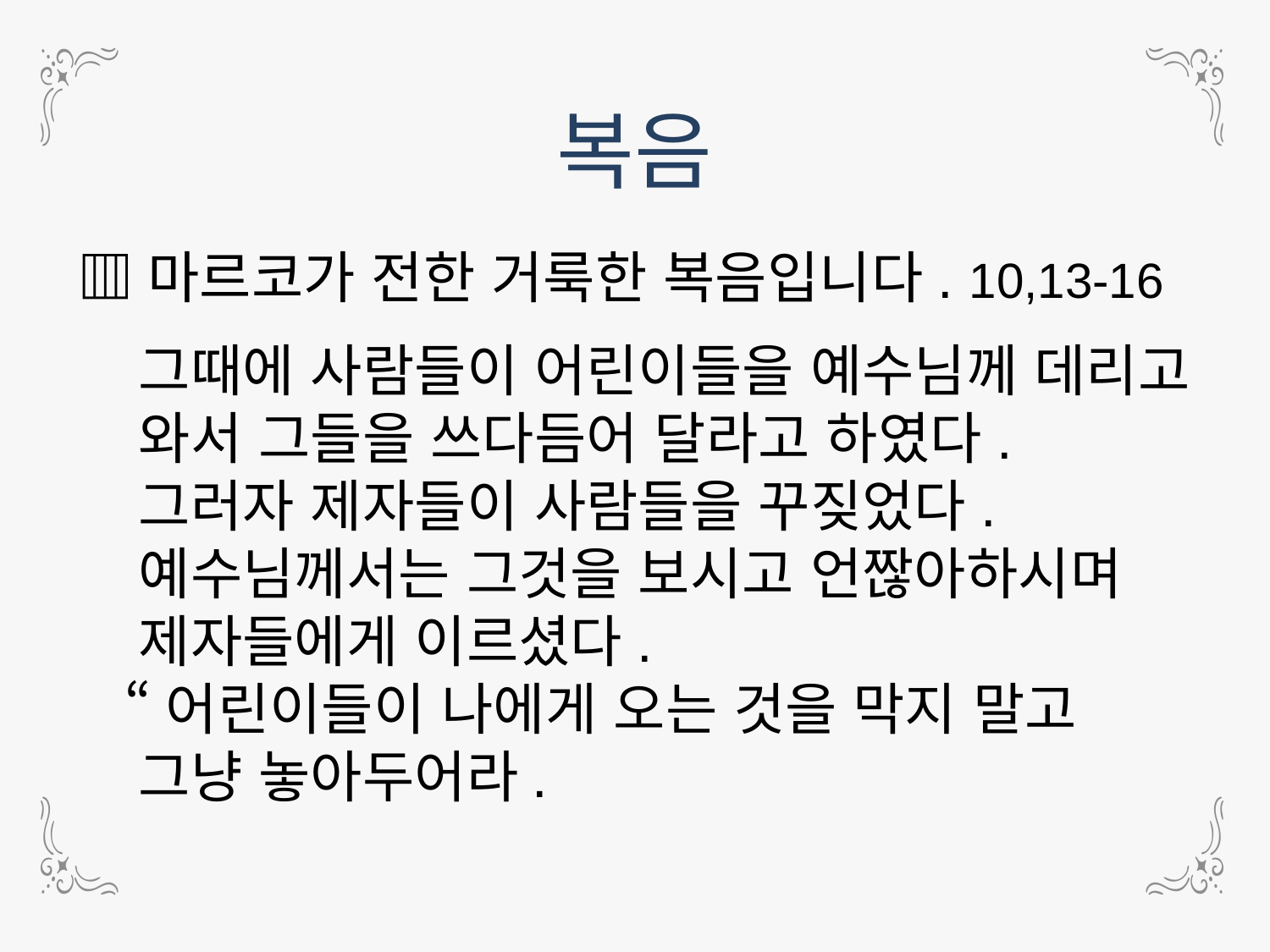

복음
▥마르코가 전한 거룩한 복음입니다. 10,13-16

   그때에 사람들이 어린이들을 예수님께 데리고
   와서 그들을 쓰다듬어 달라고 하였다.
   그러자 제자들이 사람들을 꾸짖었다.
   예수님께서는 그것을 보시고 언짢아하시며
   제자들에게 이르셨다.
   “어린이들이 나에게 오는 것을 막지 말고
   그냥 놓아두어라.